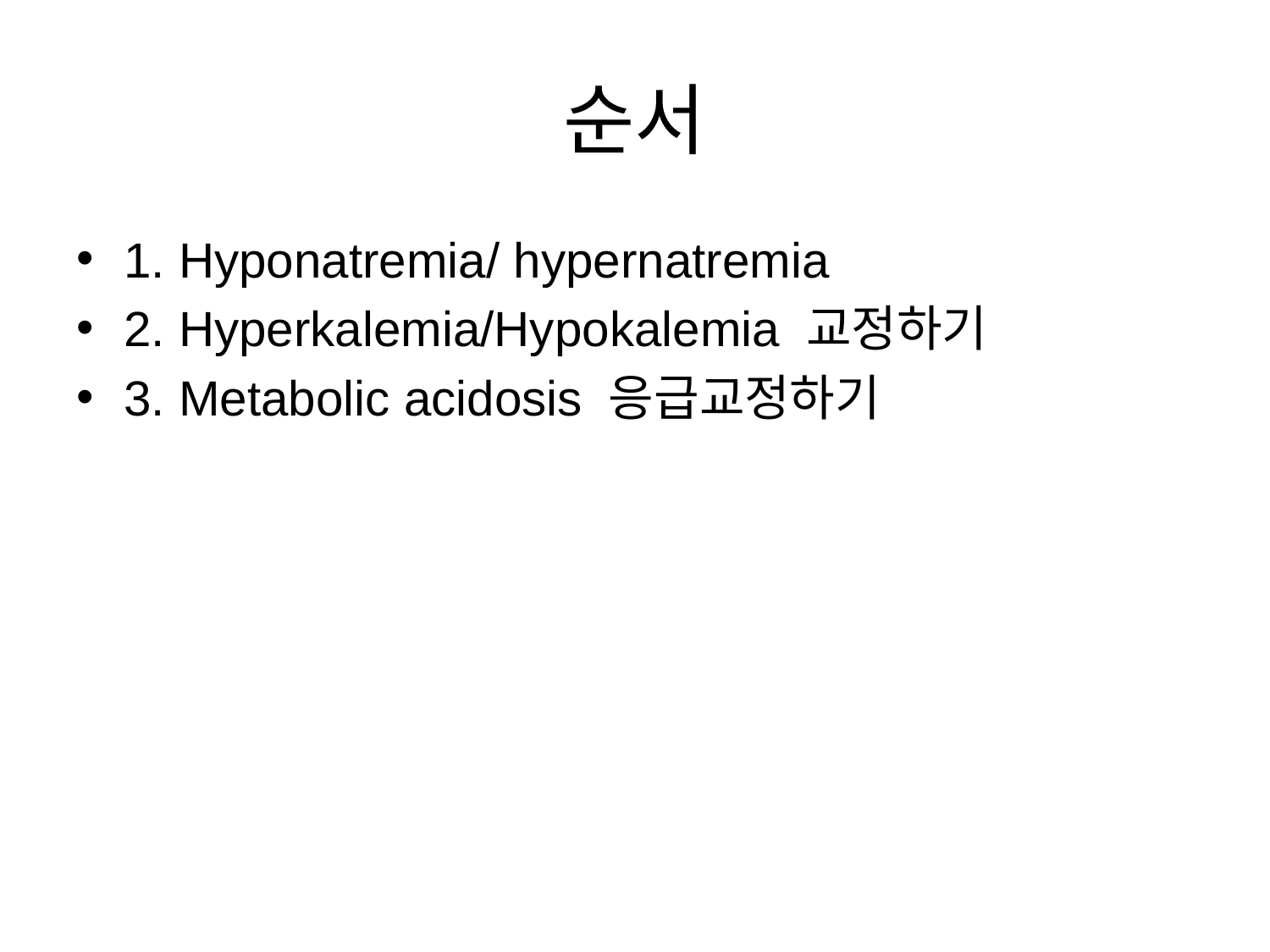

# 순서
1. Hyponatremia/ hypernatremia
2. Hyperkalemia/Hypokalemia 교정하기
3. Metabolic acidosis 응급교정하기